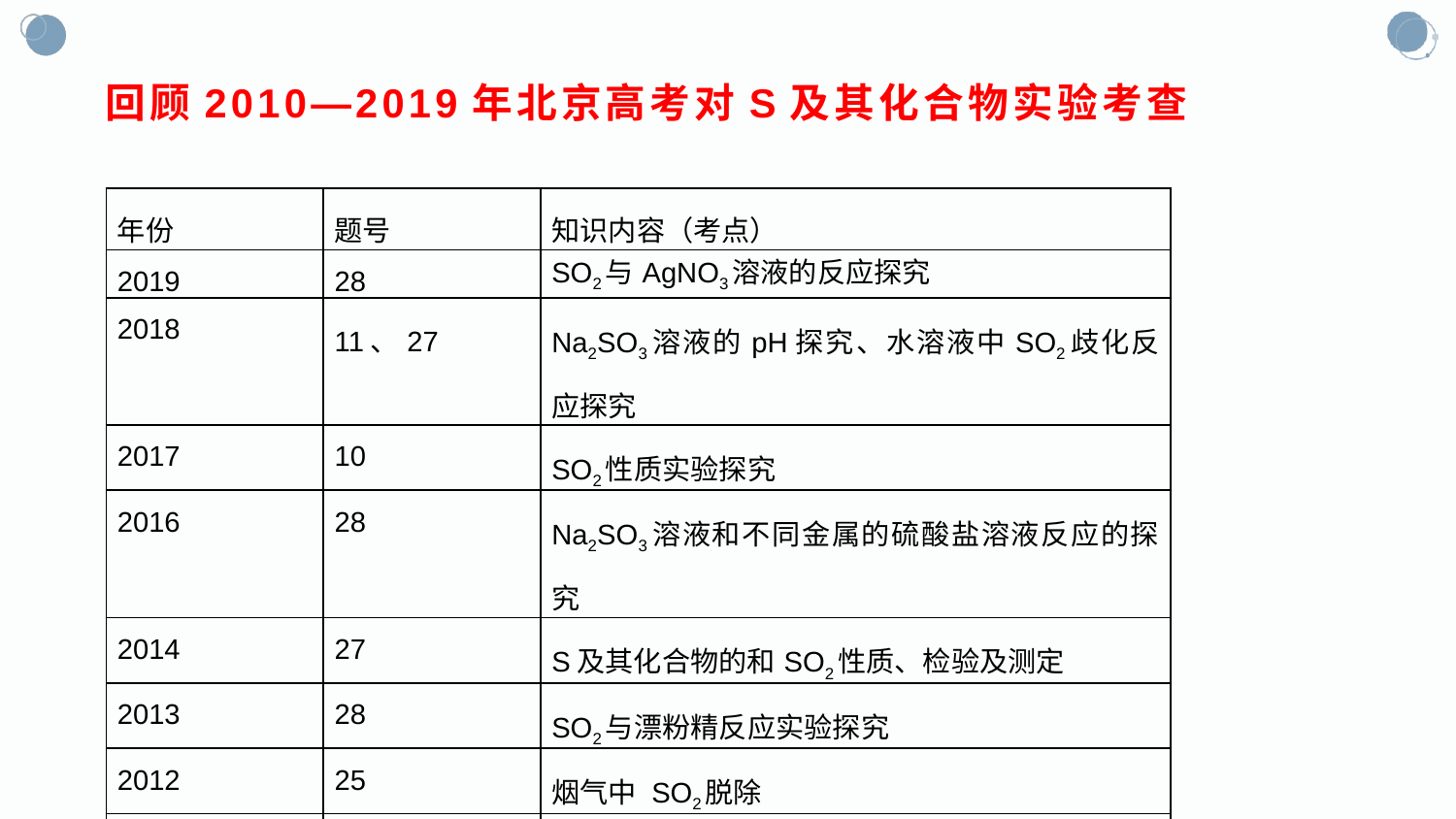

# 回顾2010—2019年北京高考对S及其化合物实验考查
| 年份 | 题号 | 知识内容（考点） |
| --- | --- | --- |
| 2019 | 28 | SO2与AgNO3溶液的反应探究 |
| 2018 | 11、27 | Na2SO3溶液的pH探究、水溶液中SO2歧化反应探究 |
| 2017 | 10 | SO2性质实验探究 |
| 2016 | 28 | Na2SO3溶液和不同金属的硫酸盐溶液反应的探究 |
| 2014 | 27 | S及其化合物的和SO2性质、检验及测定 |
| 2013 | 28 | SO2与漂粉精反应实验探究 |
| 2012 | 25 | 烟气中 SO2脱除 |
| 2011 | 27 | SO2与可溶性钡盐反应实验探究 |
| 2010 | 9 | 铜与浓硫酸反应 |